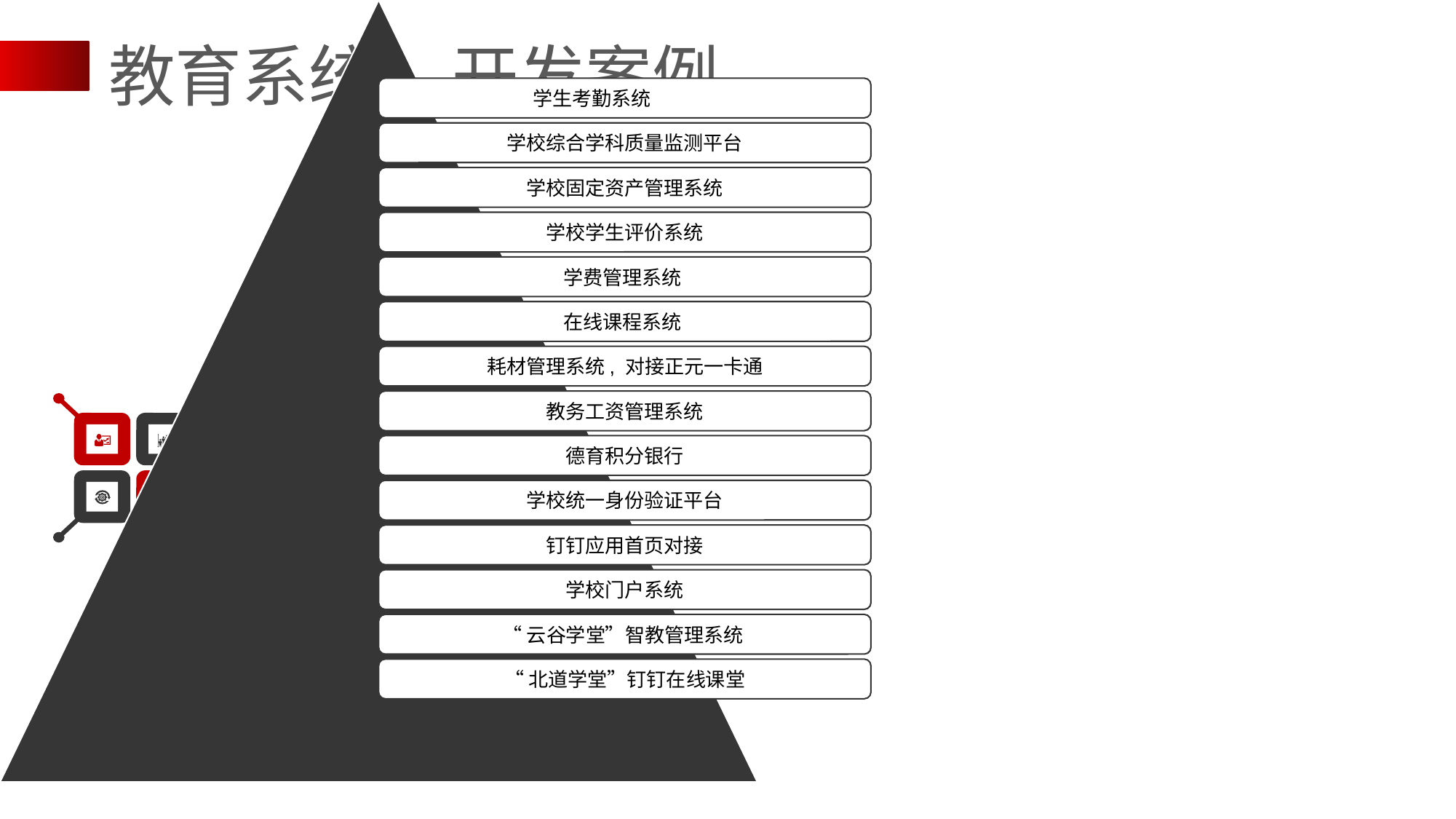

学生考勤系统
学校综合学科质量监测平台
学校固定资产管理系统
学校学生评价系统
学费管理系统
在线课程系统
耗材管理系统, 对接正元一卡通
教务工资管理系统
德育积分银行
学校统一身份验证平台
钉钉应用首页对接
学校门户系统
“云谷学堂”智教管理系统
“北道学堂”钉钉在线课堂
# 教育系统--开发案例